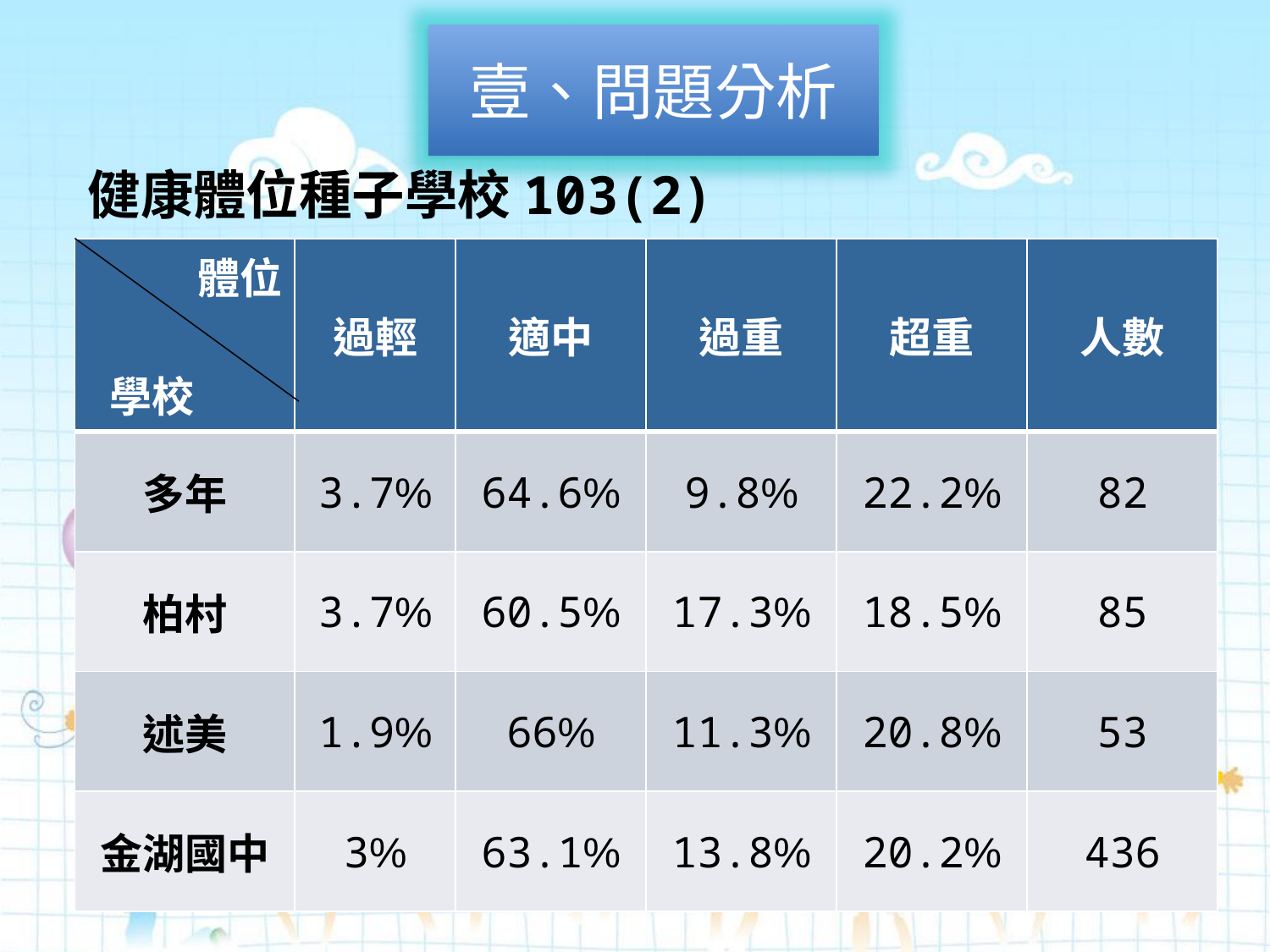

壹、問題分析
健康體位種子學校103(2)
| 體位 學校 | 過輕 | 適中 | 過重 | 超重 | 人數 |
| --- | --- | --- | --- | --- | --- |
| 多年 | 3.7% | 64.6% | 9.8% | 22.2% | 82 |
| 柏村 | 3.7% | 60.5% | 17.3% | 18.5% | 85 |
| 述美 | 1.9% | 66% | 11.3% | 20.8% | 53 |
| 金湖國中 | 3% | 63.1% | 13.8% | 20.2% | 436 |
#